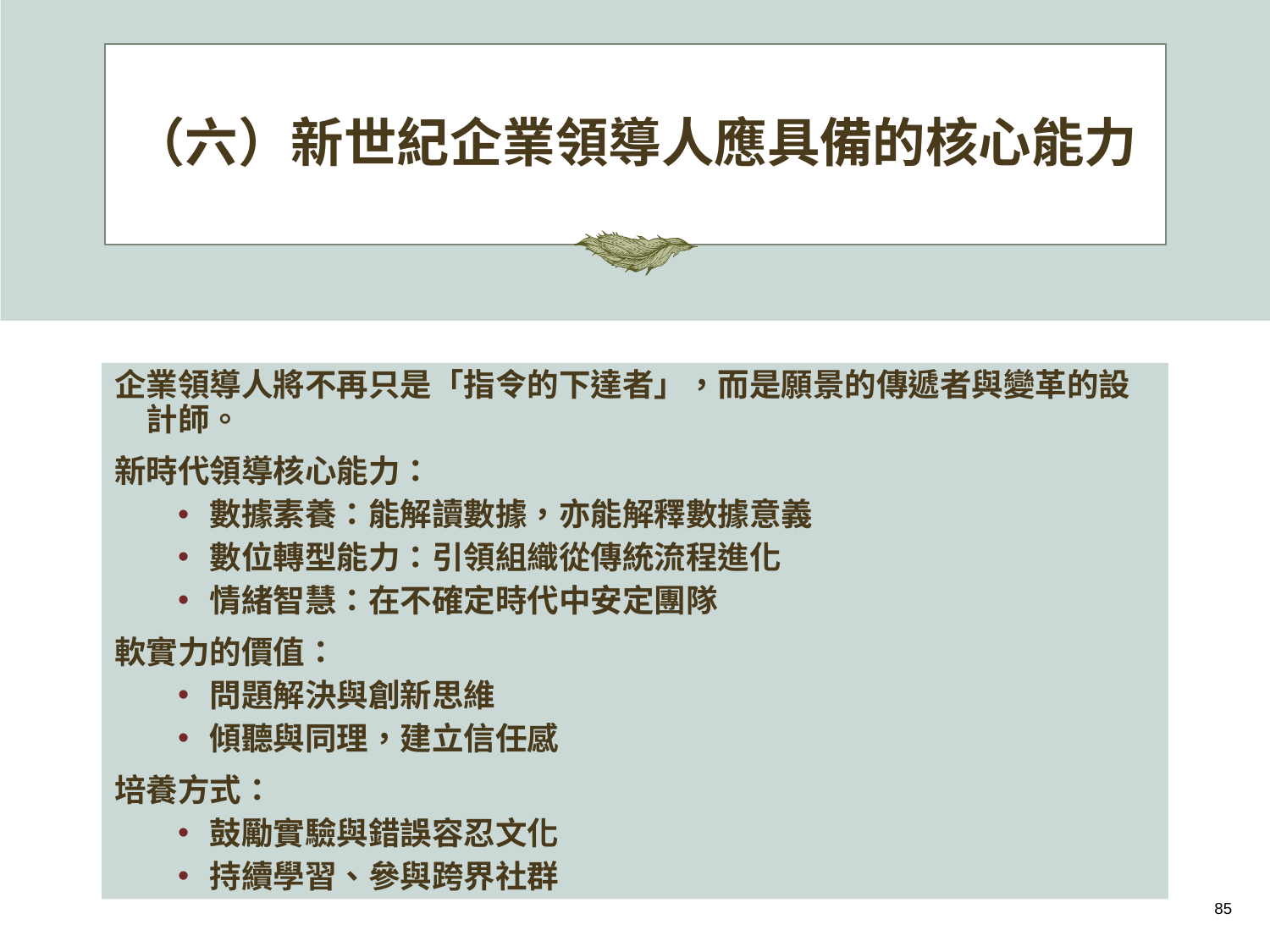

# （六）新世紀企業領導人應具備的核心能力
企業領導人將不再只是「指令的下達者」，而是願景的傳遞者與變革的設計師。
新時代領導核心能力：
數據素養：能解讀數據，亦能解釋數據意義
數位轉型能力：引領組織從傳統流程進化
情緒智慧：在不確定時代中安定團隊
軟實力的價值：
問題解決與創新思維
傾聽與同理，建立信任感
培養方式：
鼓勵實驗與錯誤容忍文化
持續學習、參與跨界社群
85